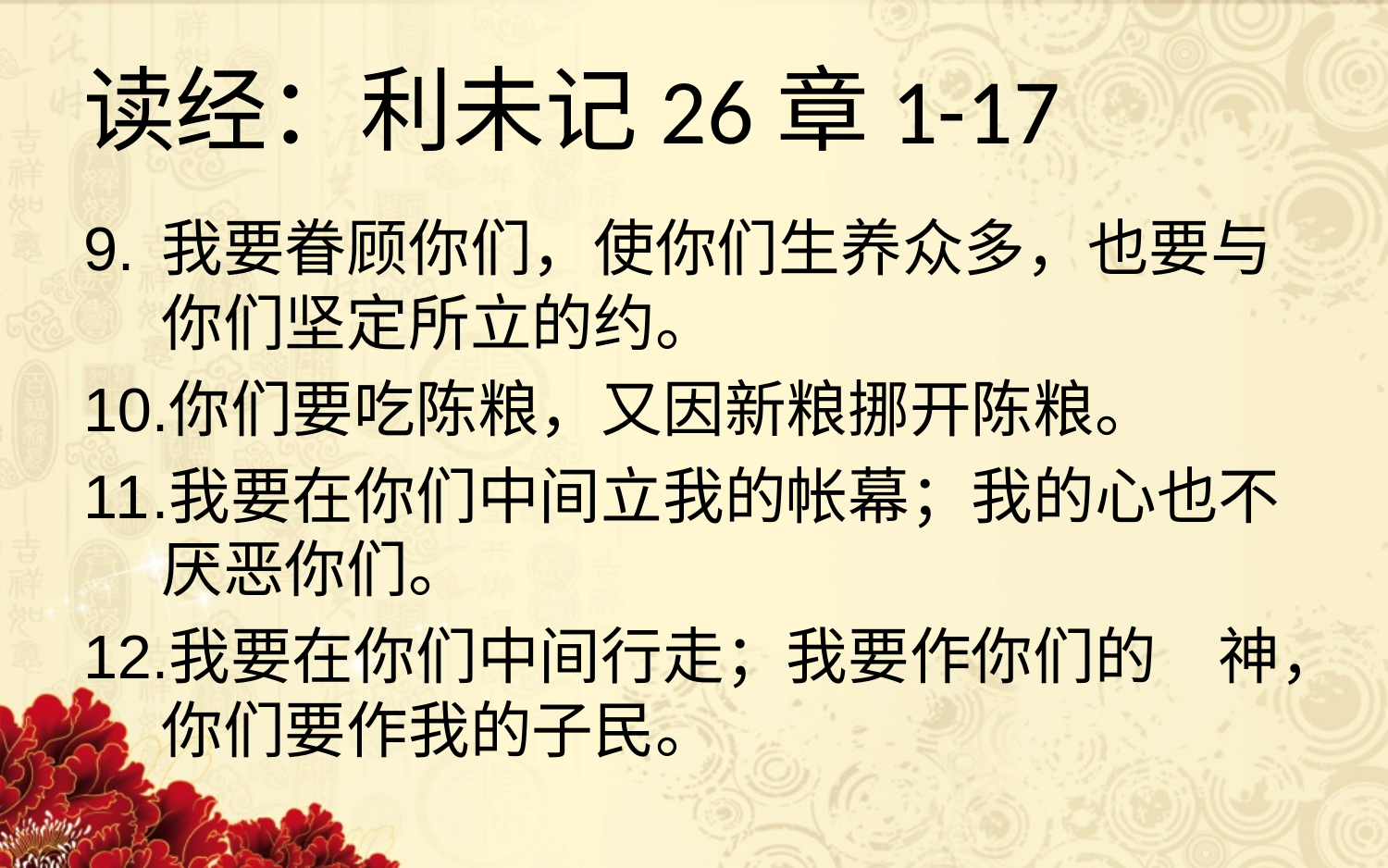

# 读经：利未记26章1-17
我要眷顾你们，使你们生养众多，也要与你们坚定所立的约。
你们要吃陈粮，又因新粮挪开陈粮。
我要在你们中间立我的帐幕；我的心也不厌恶你们。
我要在你们中间行走；我要作你们的　神，你们要作我的子民。